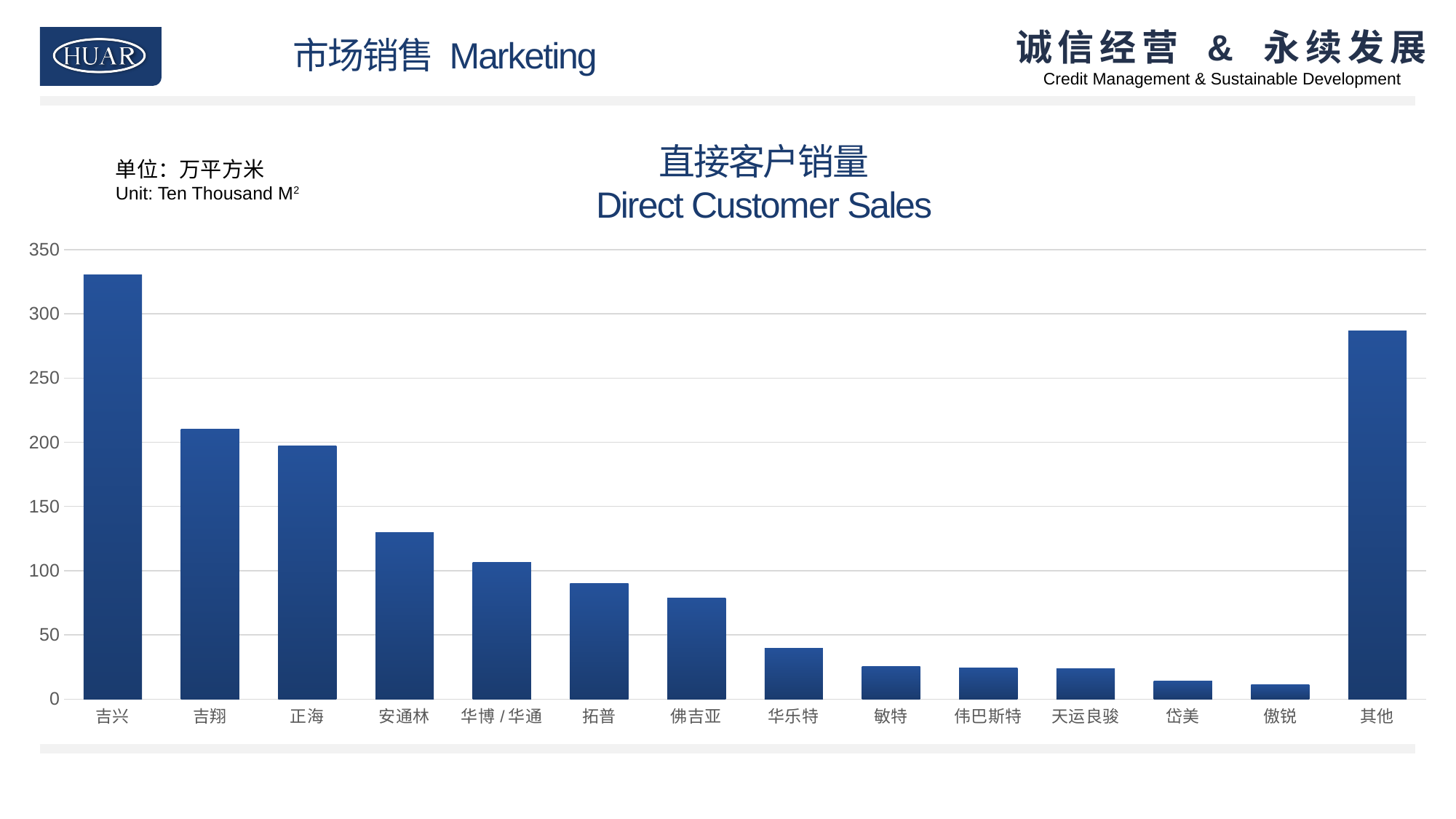

市场销售 Marketing

### Chart: 直接客户销量
Direct Customer Sales

| Category | 销售总量 |
|---|---|
| 吉兴 | 330.73 |
| 吉翔 | 210.43 |
| 正海 | 197.38 |
| 安通林 | 129.74 |
| 华博/华通 | 106.26 |
| 拓普 | 90.29 |
| 佛吉亚 | 78.79 |
| 华乐特 | 39.67 |
| 敏特 | 25.4 |
| 伟巴斯特 | 24.29 |
| 天运良骏 | 23.76 |
| 岱美 | 14.01 |
| 傲锐 | 11.07 |
| 其他 | 286.99 |
单位：万平方米
Unit: Ten Thousand M2